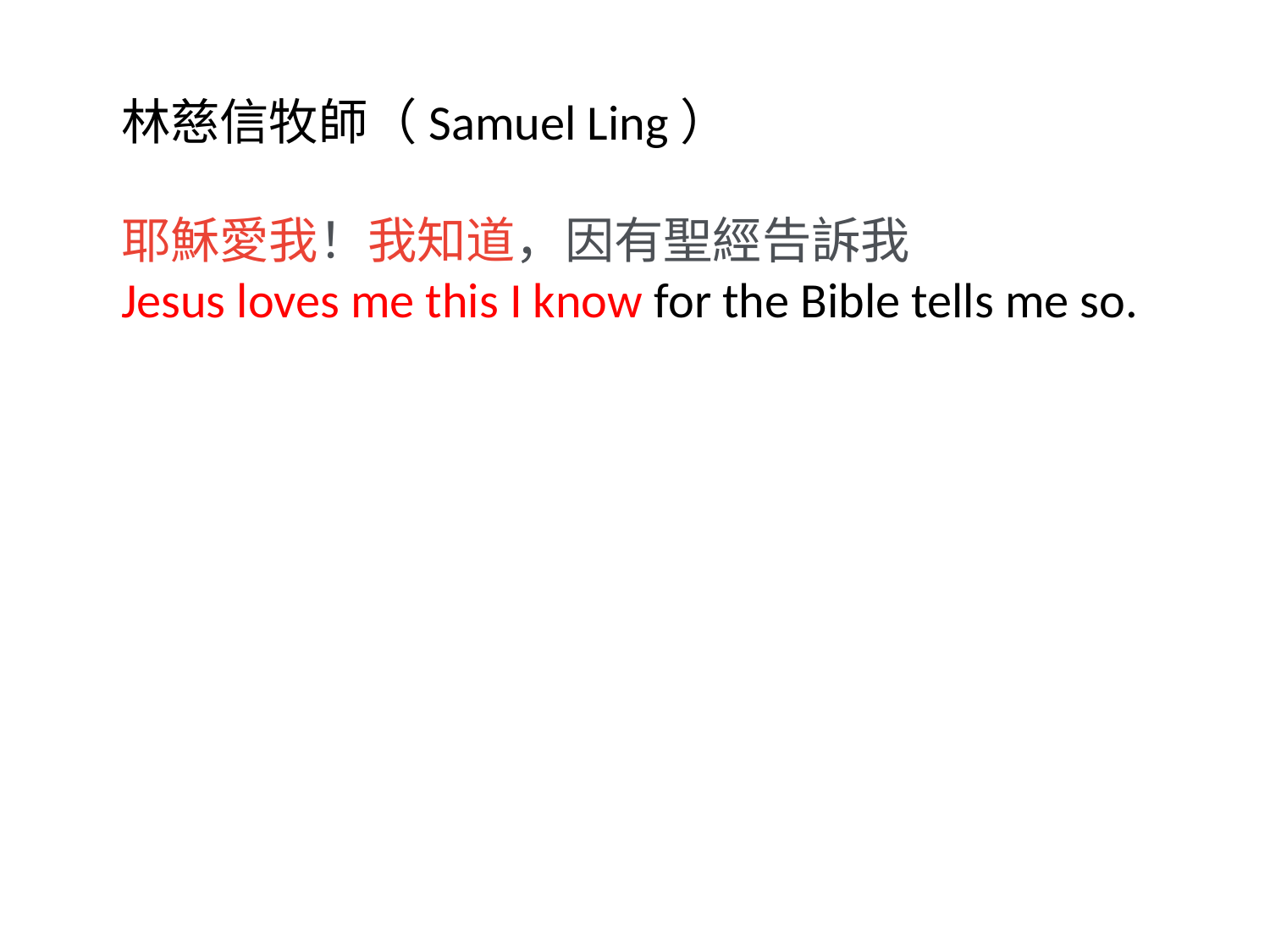

林慈信牧師（Samuel Ling）

耶穌愛我！我知道，因有聖經告訴我
Jesus loves me this I know for the Bible tells me so.